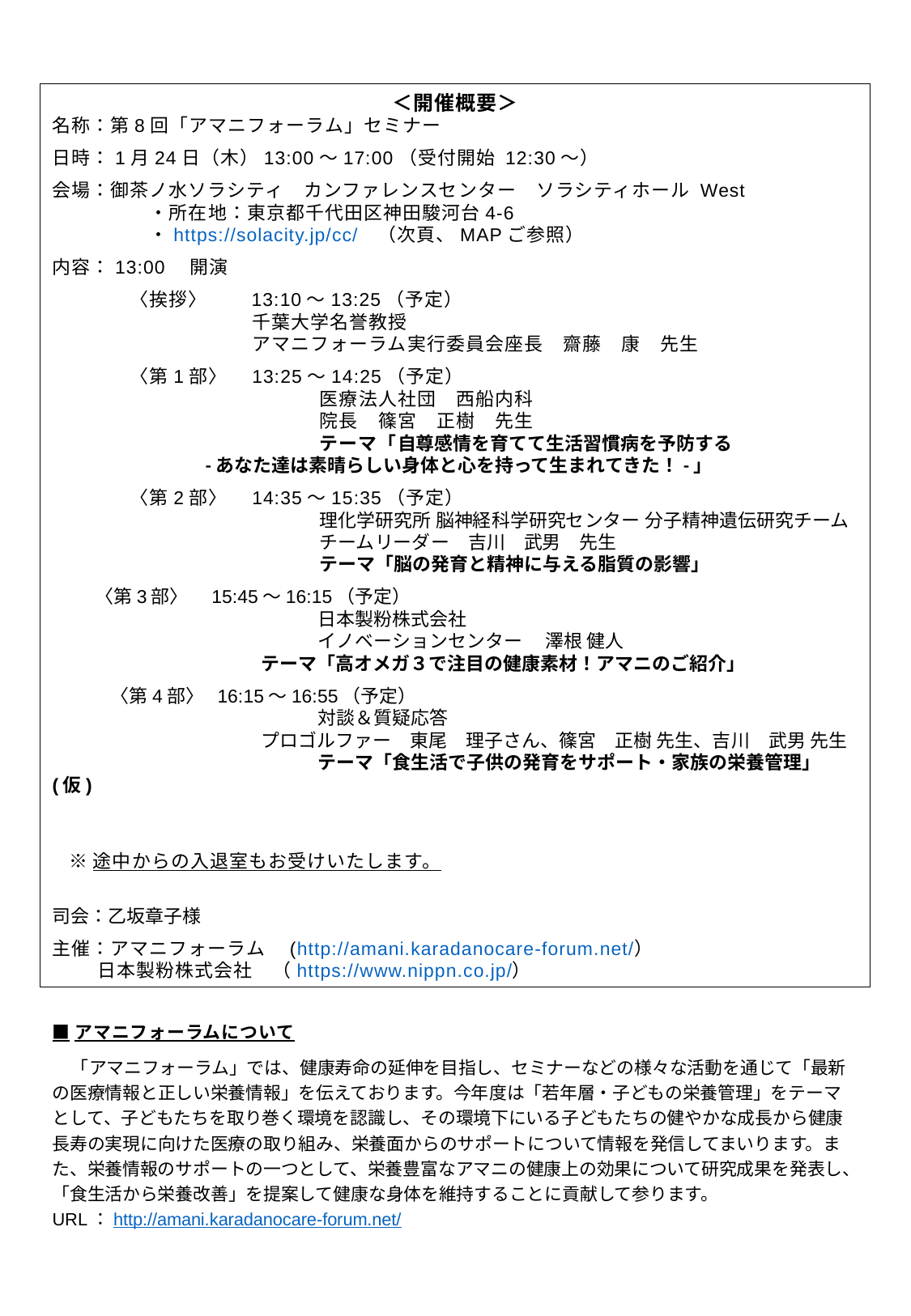

＜開催概要＞
名称：第8回「アマニフォーラム」セミナー
日時：1月24日（木）13:00～17:00（受付開始 12:30～）
会場：御茶ノ水ソラシティ　カンファレンスセンター　ソラシティホール West
　　　　　・所在地：東京都千代田区神田駿河台4-6
　　　　　・https://solacity.jp/cc/　（次頁、MAPご参照）
内容：13:00　開演
　　　　〈挨拶〉　　13:10～13:25（予定）
　　　　　　　　　　 千葉大学名誉教授
　　　　　　　　　　 アマニフォーラム実行委員会座長　齋藤　康　先生
　　　　〈第1部〉　13:25～14:25（予定）
		　 医療法人社団　西船内科　
		　 院長　篠宮　正樹　先生
		　 テーマ「自尊感情を育てて生活習慣病を予防する
　　　　　　　　-あなた達は素晴らしい身体と心を持って生まれてきた！-」
　　　　〈第2部〉　14:35～15:35（予定）
		　 理化学研究所 脳神経科学研究センター 分子精神遺伝研究チーム
		　 チームリーダー　吉川　武男　先生
		　 テーマ「脳の発育と精神に与える脂質の影響」
         〈第3部〉　15:45～16:15（予定）
		　 日本製粉株式会社
		　 イノベーションセンター 　澤根 健人
　　　　　　　　　　　 テーマ「高オメガ３で注目の健康素材！アマニのご紹介」
　　     〈第4部〉  16:15～16:55（予定）
		　 対談＆質疑応答
　　　　　　　　　　　 プロゴルファー　東尾　理子さん、篠宮　正樹 先生、吉川　武男 先生
		　 テーマ「食生活で子供の発育をサポート・家族の栄養管理」(仮)

    ※途中からの入退室もお受けいたします。

司会：乙坂章子様
主催：アマニフォーラム　(http://amani.karadanocare-forum.net/）
        日本製粉株式会社　（https://www.nippn.co.jp/）
■アマニフォーラムについて
　「アマニフォーラム」では、健康寿命の延伸を目指し、セミナーなどの様々な活動を通じて「最新の医療情報と正しい栄養情報」を伝えております。今年度は「若年層・子どもの栄養管理」をテーマとして、子どもたちを取り巻く環境を認識し、その環境下にいる子どもたちの健やかな成長から健康長寿の実現に向けた医療の取り組み、栄養面からのサポートについて情報を発信してまいります。また、栄養情報のサポートの一つとして、栄養豊富なアマニの健康上の効果について研究成果を発表し、「食生活から栄養改善」を提案して健康な身体を維持することに貢献して参ります。
URL：http://amani.karadanocare-forum.net/